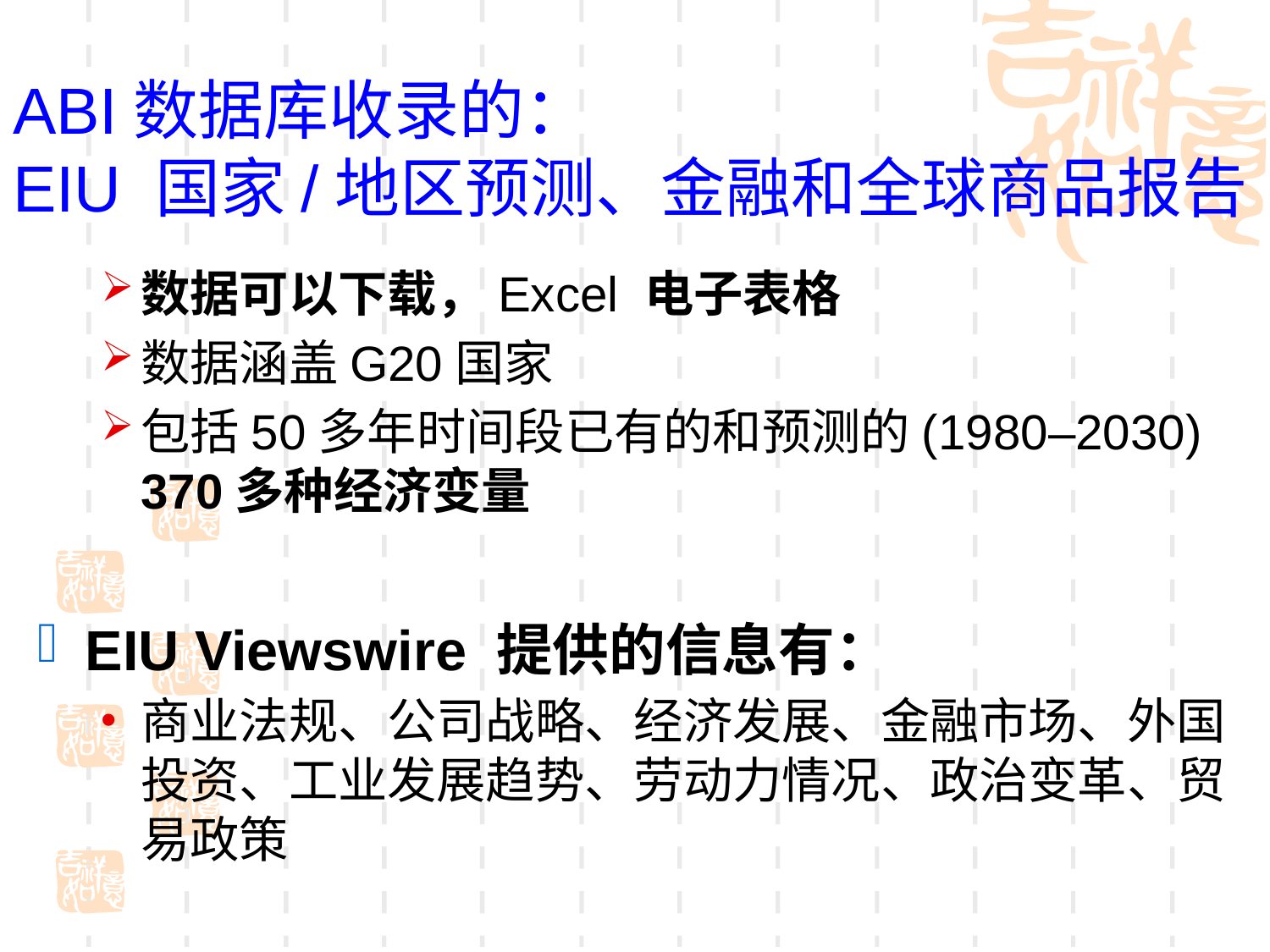

# ABI数据库收录的： EIU 国家/地区预测、金融和全球商品报告
数据可以下载，Excel 电子表格
数据涵盖G20国家
包括50多年时间段已有的和预测的(1980–2030) 370多种经济变量

EIU Viewswire 提供的信息有：
商业法规、公司战略、经济发展、金融市场、外国投资、工业发展趋势、劳动力情况、政治变革、贸易政策